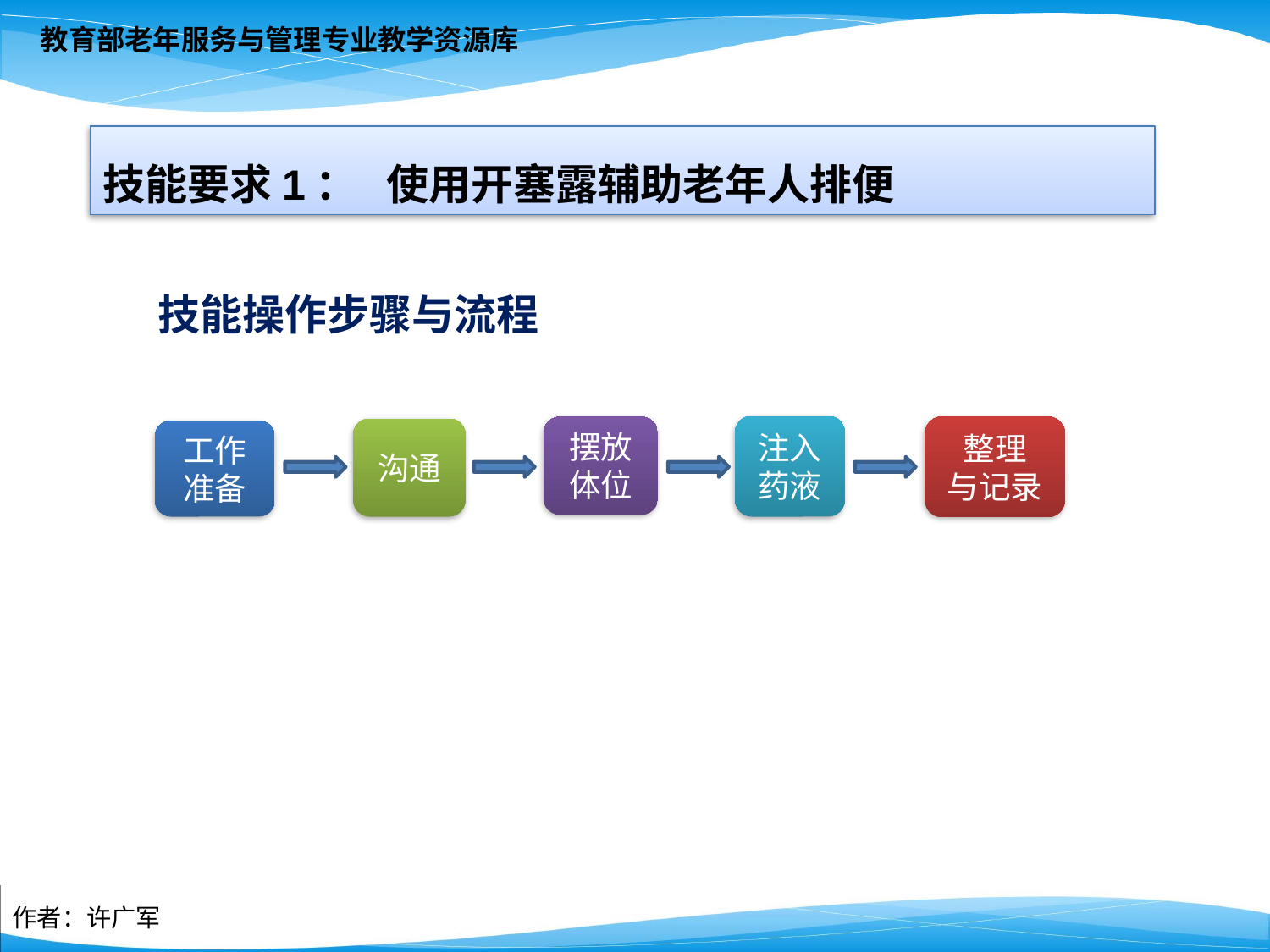

技能要求1：   使用开塞露辅助老年人排便
技能操作步骤与流程
注入药液
摆放体位
整理
与记录
沟通
工作准备